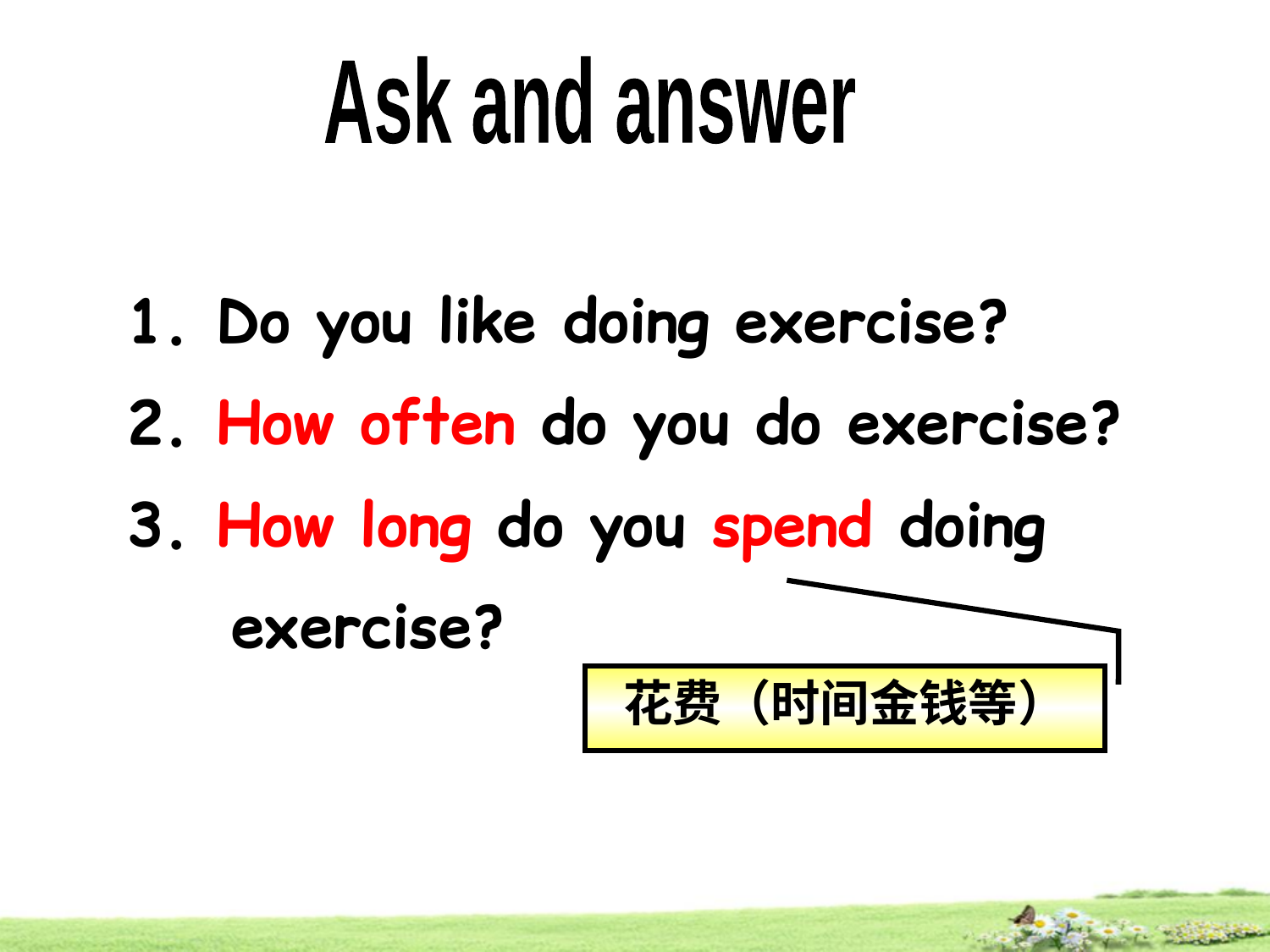

Ask and answer
 Do you like doing exercise?
 How often do you do exercise?
 How long do you spend doing
    exercise?
花费（时间金钱等）